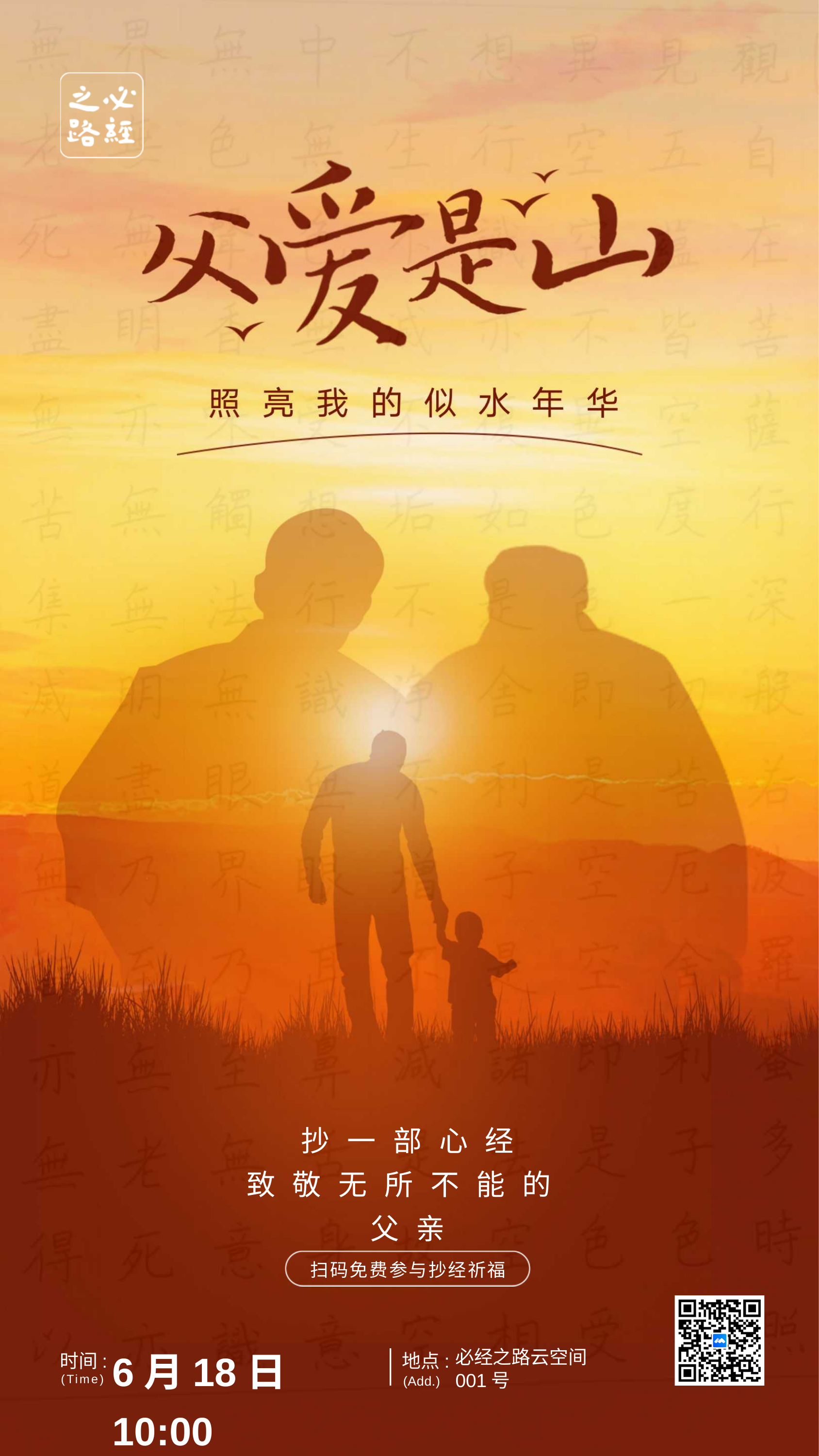

抄一部心经
致敬无所不能的父亲

扫码免费参与抄经祈福

6月18日10:00
时间:
(Time)
地点:

(Add.)
必经之路云空间
001号